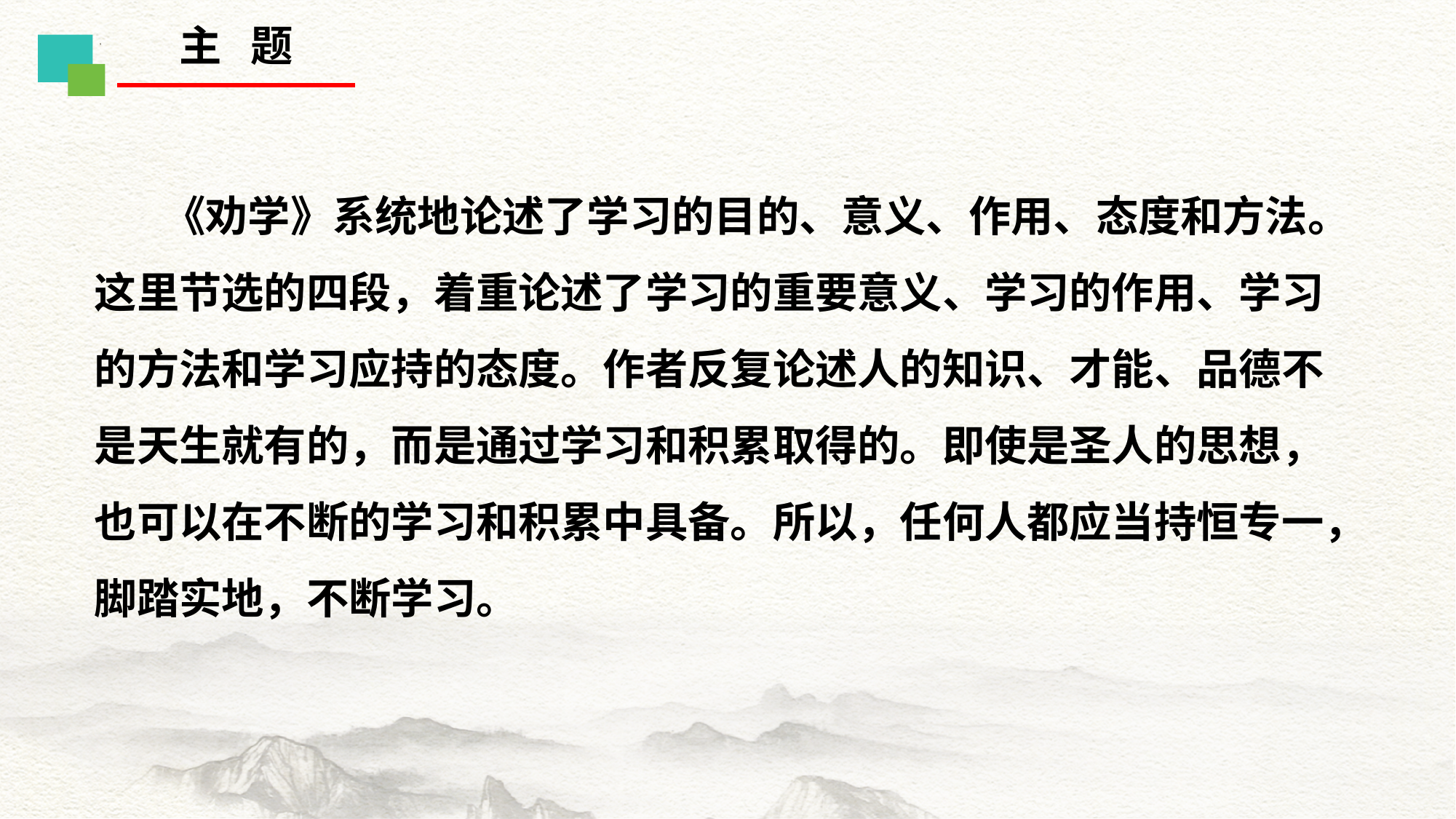

主   题

《劝学》系统地论述了学习的目的、意义、作用、态度和方法。这里节选的四段，着重论述了学习的重要意义、学习的作用、学习的方法和学习应持的态度。作者反复论述人的知识、才能、品德不是天生就有的，而是通过学习和积累取得的。即使是圣人的思想，也可以在不断的学习和积累中具备。所以，任何人都应当持恒专一，脚踏实地，不断学习。